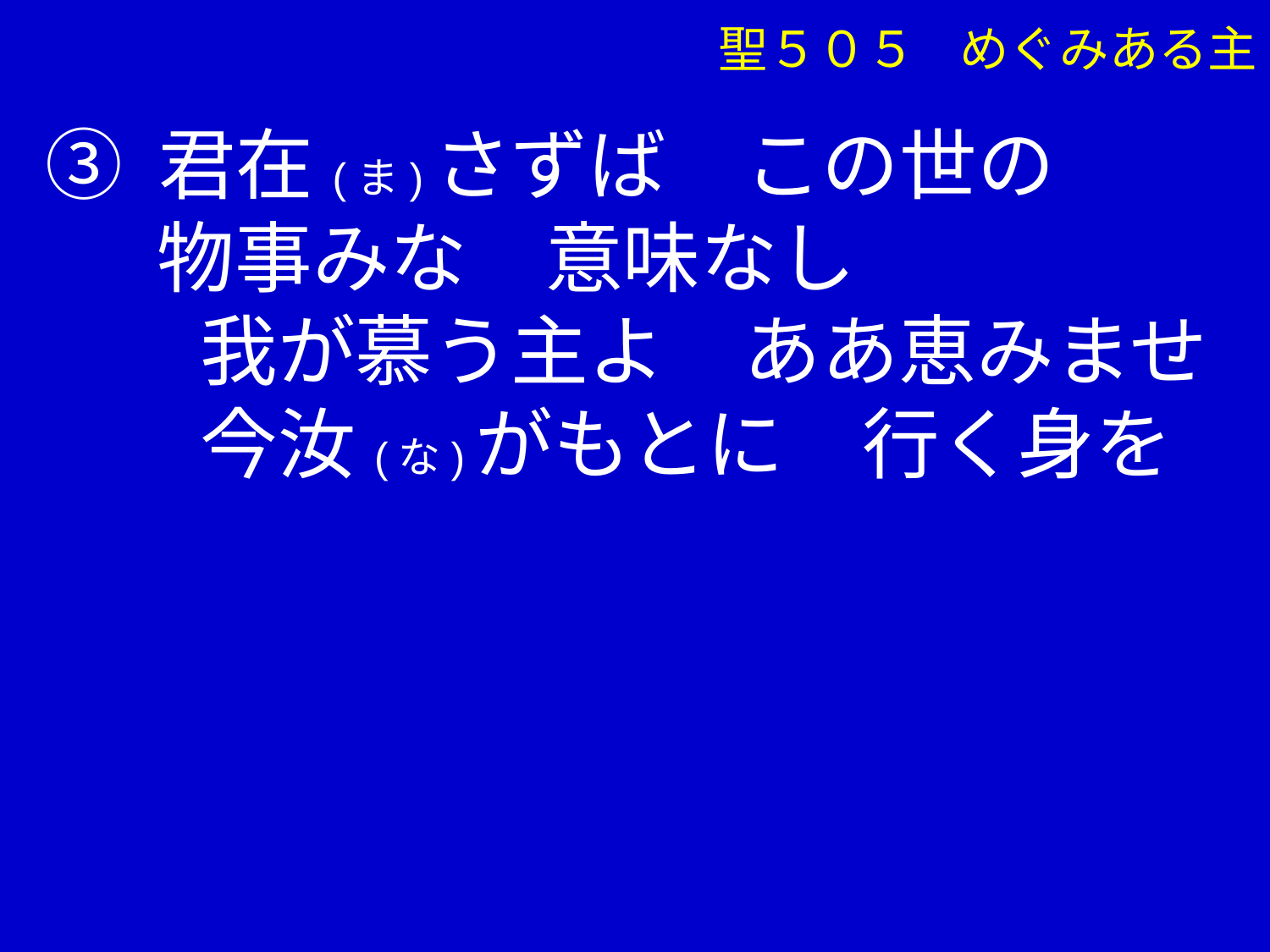

聖５０５    めぐみある主
③ 君在(ま)さずば　この世の
　  物事みな　意味なし
　　我が慕う主よ　ああ恵みませ
　　今汝(な)がもとに　行く身を